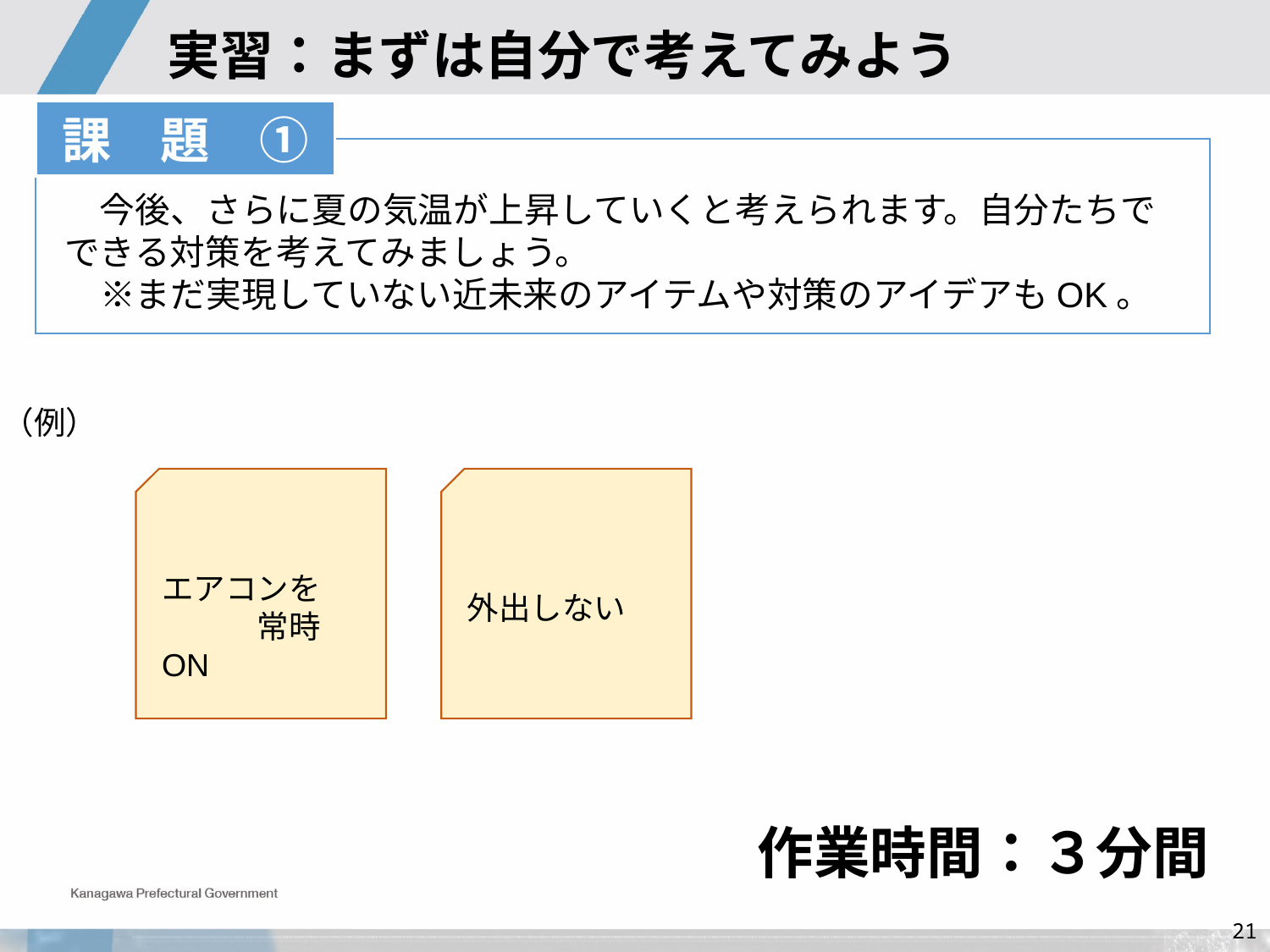

# 実習：まずは自分で考えてみよう
課　題　①

　今後、さらに夏の気温が上昇していくと考えられます。自分たちでできる対策を考えてみましょう。
　※まだ実現していない近未来のアイテムや対策のアイデアもOK。
（例）

エアコンを
　　　常時ON
外出しない
作業時間：３分間
21